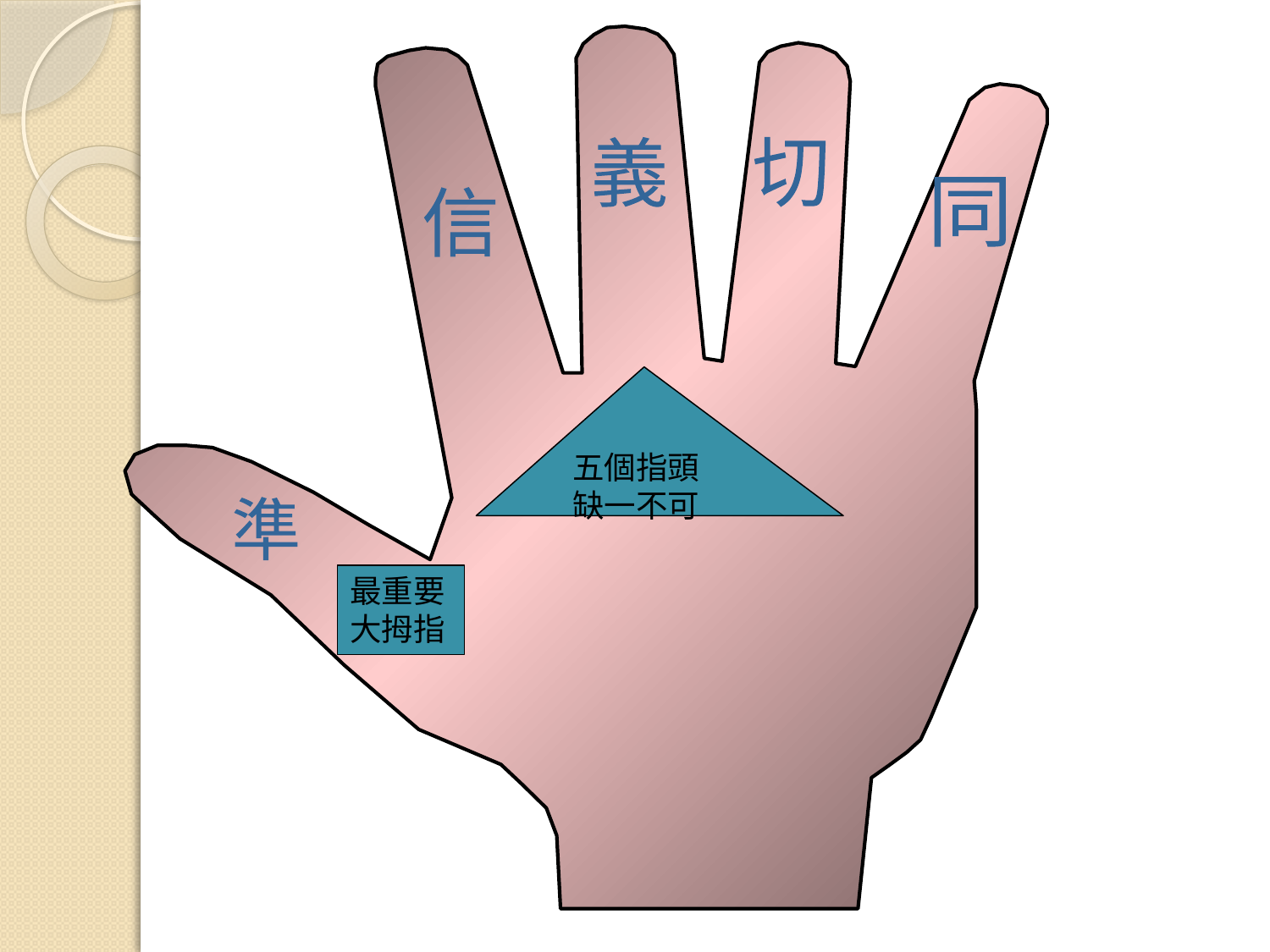

義
切
同
信
五個指頭缺一不可
準

最重要大拇指